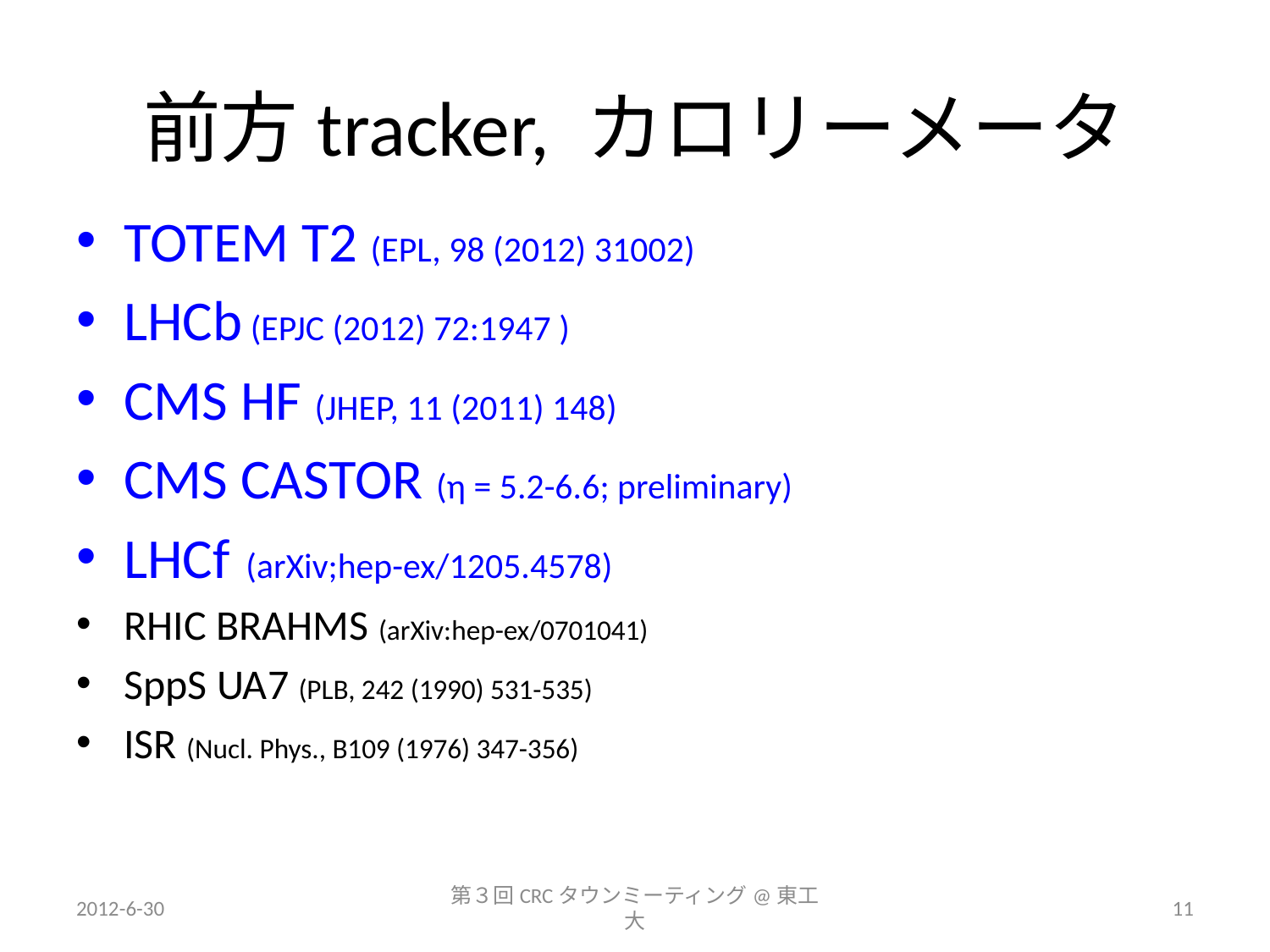

# 前方tracker, カロリーメータ
TOTEM T2 (EPL, 98 (2012) 31002)
LHCb (EPJC (2012) 72:1947 )
CMS HF (JHEP, 11 (2011) 148)
CMS CASTOR (η = 5.2-6.6; preliminary)
LHCf  (arXiv;hep-ex/1205.4578)
RHIC BRAHMS (arXiv:hep-ex/0701041)
SppS UA7 (PLB, 242 (1990) 531-535)
ISR (Nucl. Phys., B109 (1976) 347-356)
2012-6-30
第３回CRCタウンミーティング@東工大
11